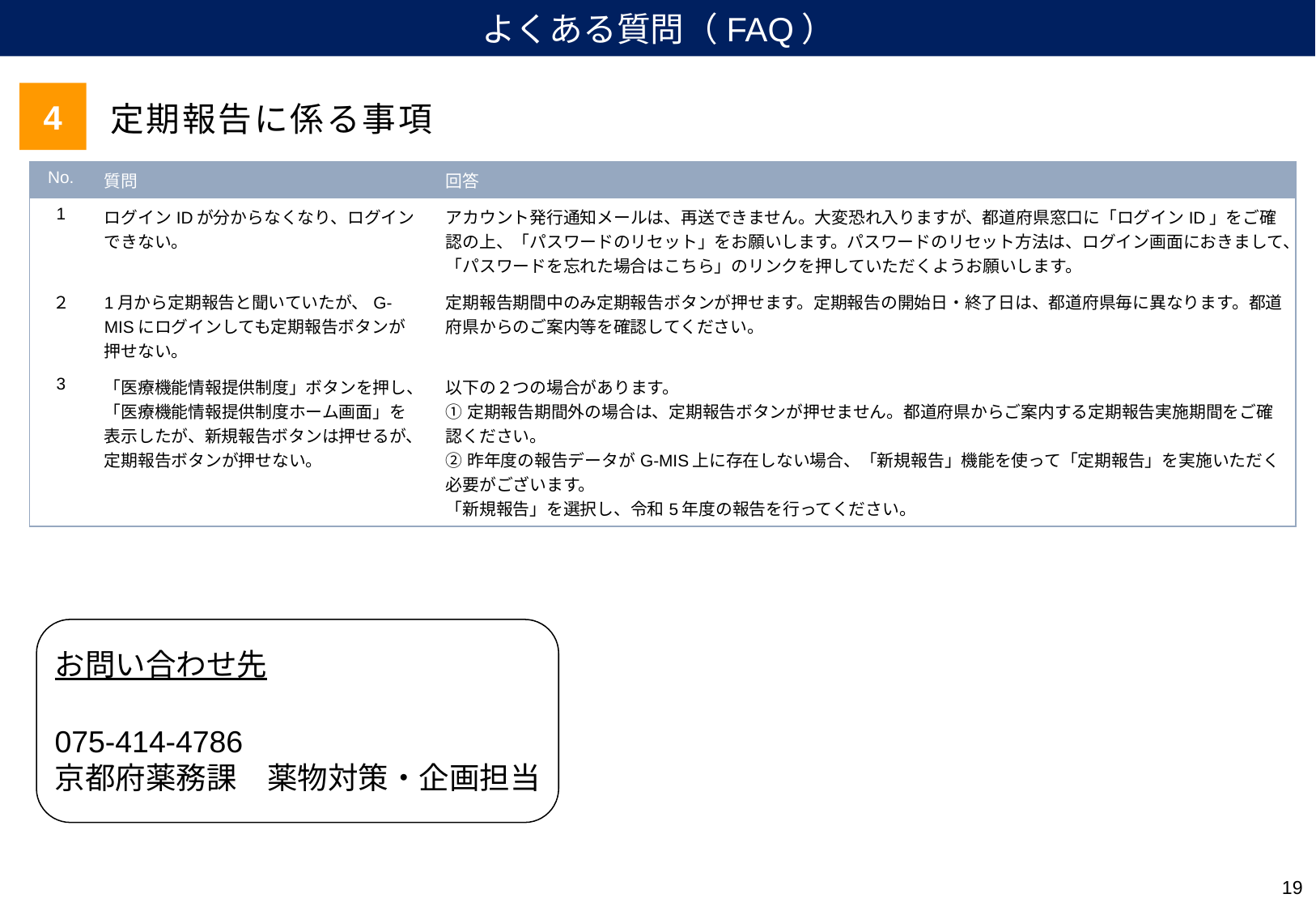

よくある質問（FAQ）
4
定期報告に係る事項
| No. | 質問 | 回答 |
| --- | --- | --- |
| 1 | ログインIDが分からなくなり、ログインできない。 | アカウント発行通知メールは、再送できません。大変恐れ入りますが、都道府県窓口に「ログインID」をご確認の上、「パスワードのリセット」をお願いします。パスワードのリセット方法は、ログイン画面におきまして、「パスワードを忘れた場合はこちら」のリンクを押していただくようお願いします。 |
| ２ | 1月から定期報告と聞いていたが、G-MISにログインしても定期報告ボタンが押せない。 | 定期報告期間中のみ定期報告ボタンが押せます。定期報告の開始日・終了日は、都道府県毎に異なります。都道府県からのご案内等を確認してください。 |
| 3 | 「医療機能情報提供制度」ボタンを押し、「医療機能情報提供制度ホーム画面」を表示したが、新規報告ボタンは押せるが、定期報告ボタンが押せない。 | 以下の２つの場合があります。 ①定期報告期間外の場合は、定期報告ボタンが押せません。都道府県からご案内する定期報告実施期間をご確認ください。 ②昨年度の報告データがG-MIS上に存在しない場合、「新規報告」機能を使って「定期報告」を実施いただく必要がございます。 「新規報告」を選択し、令和5年度の報告を行ってください。 |

お問い合わせ先

075-414-4786
京都府薬務課　薬物対策・企画担当
19